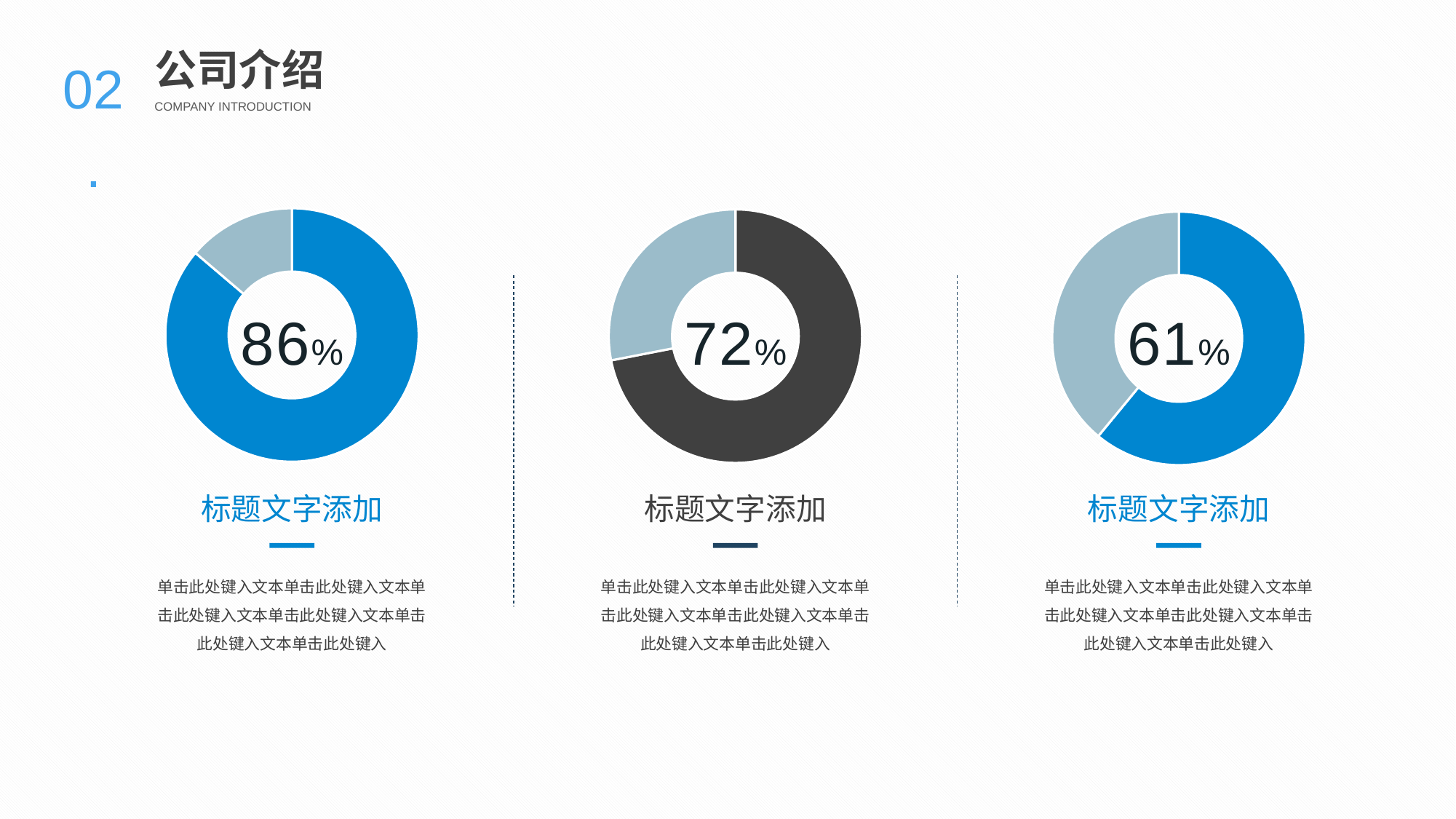

BY YUSHEN
02.
公司介绍
COMPANY INTRODUCTION

### Chart

| Category | Sales |
|---|---|
| 1st Qtr | 20.0 |
| 2nd Qtr | 3.2 |
86%
标题文字添加

单击此处键入文本单击此处键入文本单击此处键入文本单击此处键入文本单击此处键入文本单击此处键入

### Chart

| Category | Sales |
|---|---|
| 1st Qtr | 8.2 |
| 2nd Qtr | 3.2 |
72%
标题文字添加

单击此处键入文本单击此处键入文本单击此处键入文本单击此处键入文本单击此处键入文本单击此处键入

### Chart

| Category | Sales |
|---|---|
| 1st Qtr | 5.0 |
| 2nd Qtr | 3.2 |
61%
标题文字添加

单击此处键入文本单击此处键入文本单击此处键入文本单击此处键入文本单击此处键入文本单击此处键入